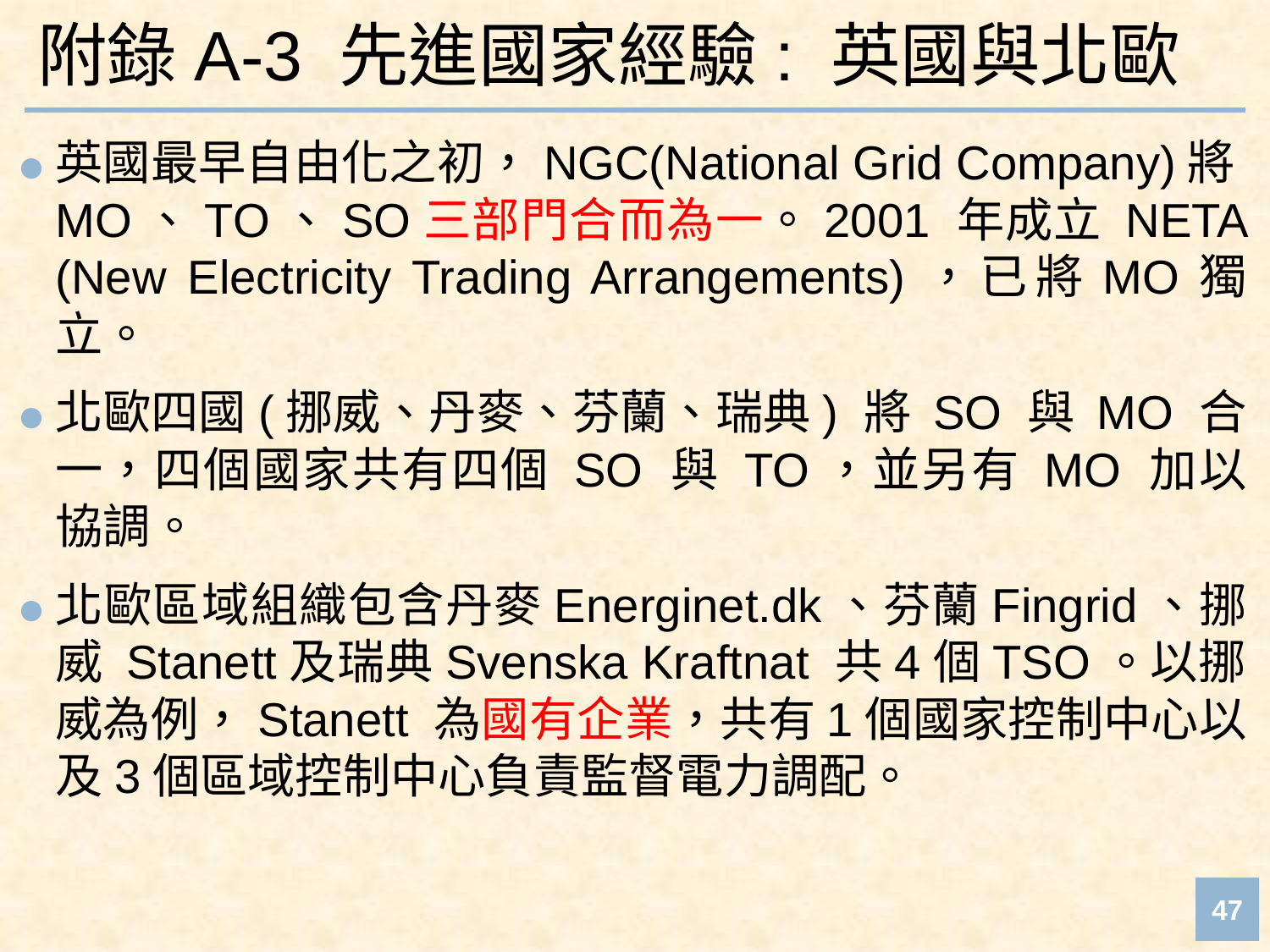

# 附錄A-3 先進國家經驗: 英國與北歐
英國最早自由化之初，NGC(National Grid Company)將MO、TO、SO三部門合而為一。2001 年成立 NETA (New Electricity Trading Arrangements)，已將MO獨立。
北歐四國(挪威、丹麥、芬蘭、瑞典) 將 SO 與 MO 合一，四個國家共有四個 SO 與 TO，並另有 MO 加以協調。
北歐區域組織包含丹麥Energinet.dk、芬蘭Fingrid、挪威 Stanett及瑞典Svenska Kraftnat 共4個TSO。以挪威為例，Stanett 為國有企業，共有1個國家控制中心以及3個區域控制中心負責監督電力調配。
47